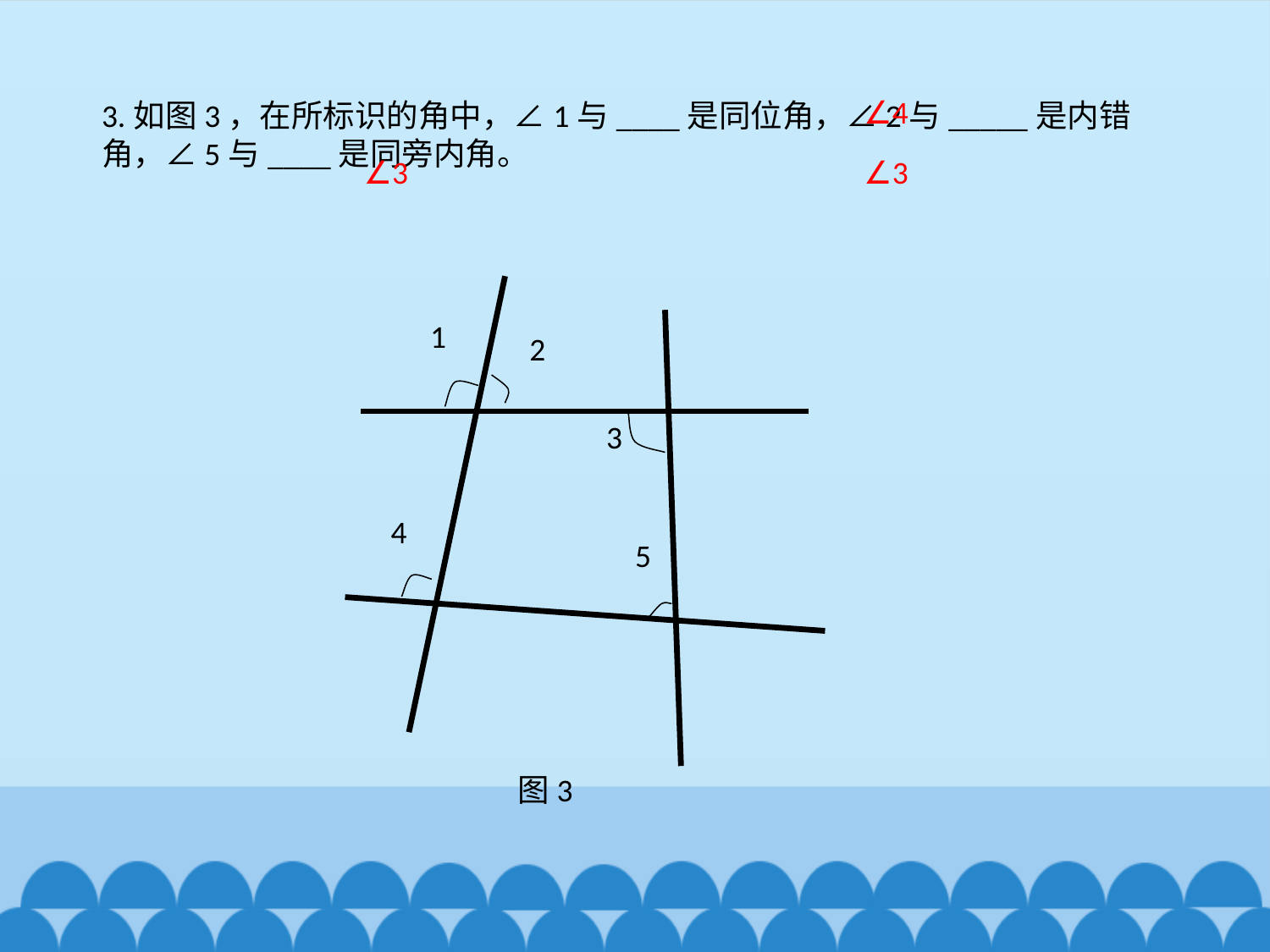

∠4
3.如图3，在所标识的角中，∠1与____是同位角，∠2与_____是内错角，∠5与____是同旁内角。
∠3
∠3
1
2

3

4
5

图3